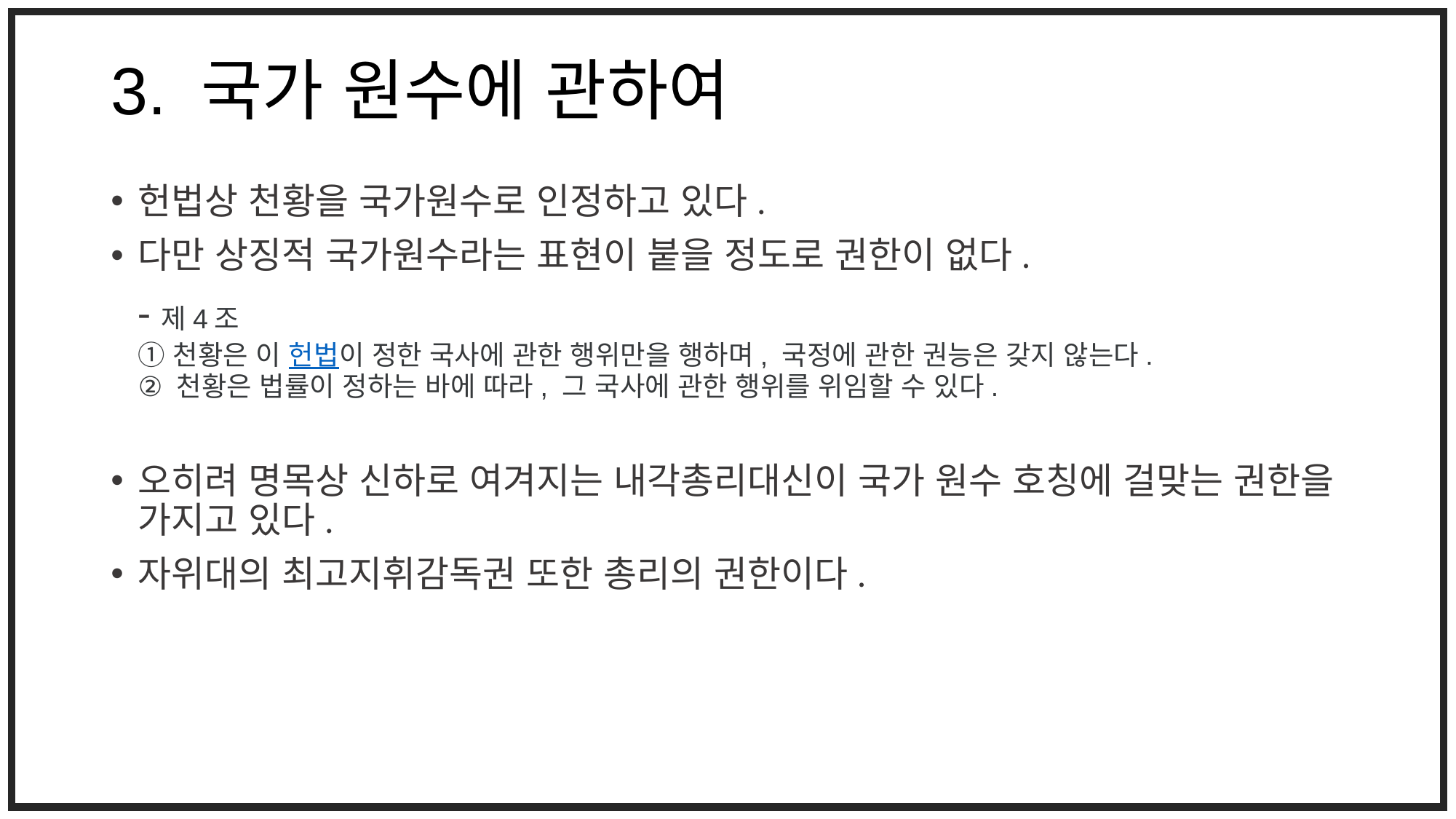

# 3. 국가 원수에 관하여
헌법상 천황을 국가원수로 인정하고 있다.
다만 상징적 국가원수라는 표현이 붙을 정도로 권한이 없다.
	-제4조
① 천황은 이 헌법이 정한 국사에 관한 행위만을 행하며, 국정에 관한 권능은 갖지 않는다.
② 천황은 법률이 정하는 바에 따라, 그 국사에 관한 행위를 위임할 수 있다.

오히려 명목상 신하로 여겨지는 내각총리대신이 국가 원수 호칭에 걸맞는 권한을 가지고 있다.
자위대의 최고지휘감독권 또한 총리의 권한이다.